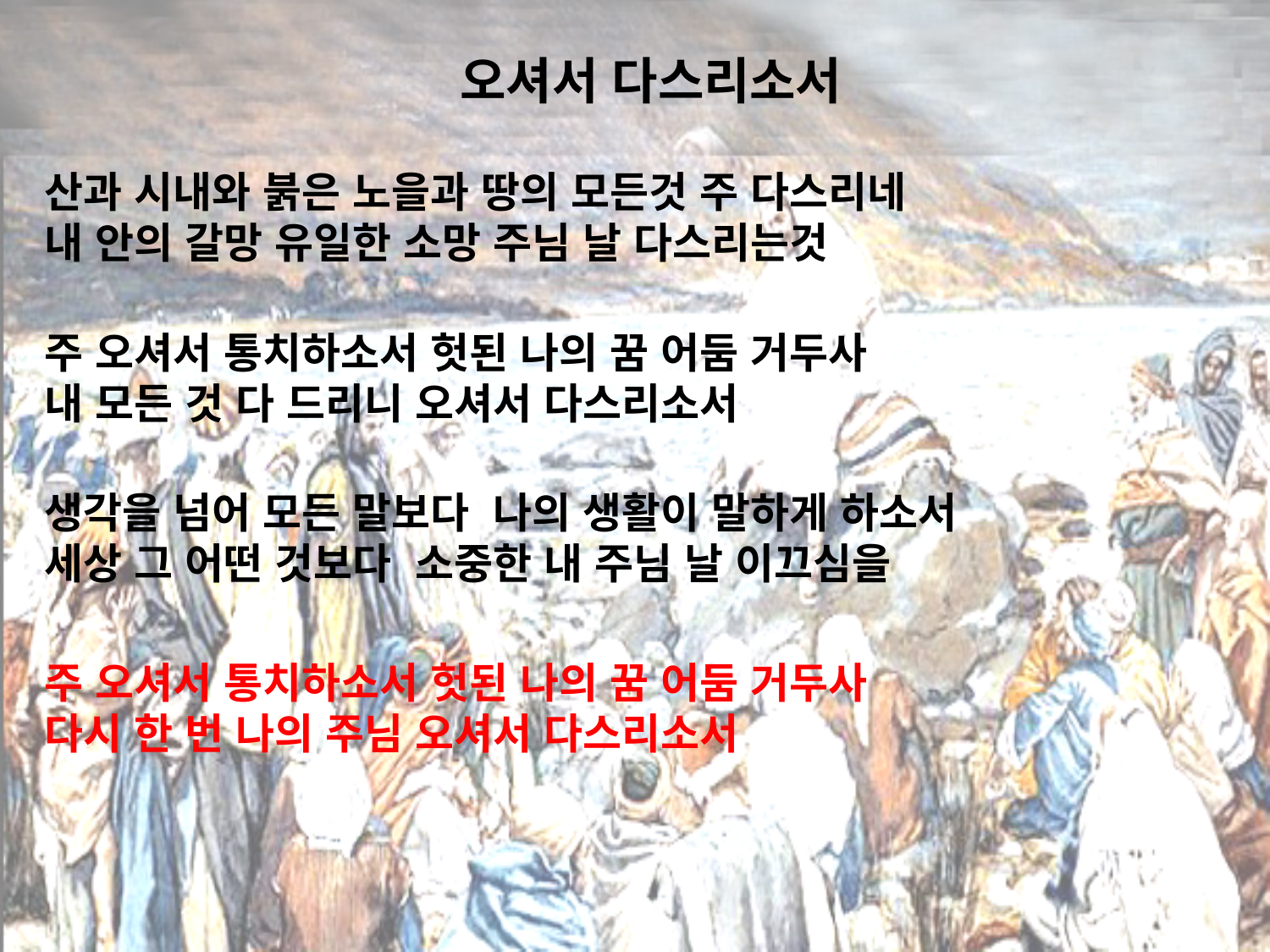

# 오셔서 다스리소서
산과 시내와 붉은 노을과 땅의 모든것 주 다스리네
내 안의 갈망 유일한 소망 주님 날 다스리는것
주 오셔서 통치하소서 헛된 나의 꿈 어둠 거두사
내 모든 것 다 드리니 오셔서 다스리소서
생각을 넘어 모든 말보다  나의 생활이 말하게 하소서
세상 그 어떤 것보다  소중한 내 주님 날 이끄심을

주 오셔서 통치하소서 헛된 나의 꿈 어둠 거두사
다시 한 번 나의 주님 오셔서 다스리소서